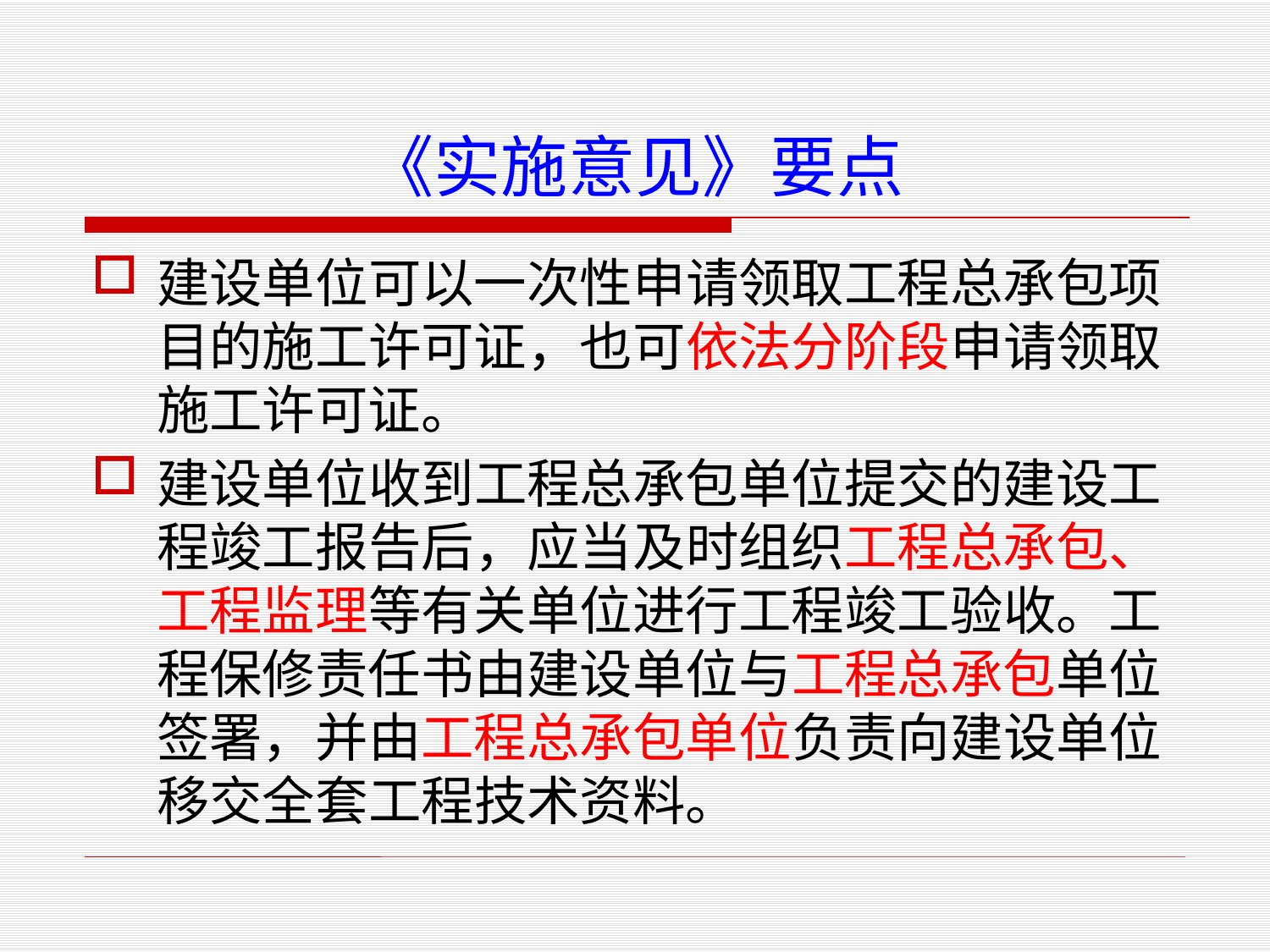

# 《实施意见》要点
建设单位可以一次性申请领取工程总承包项目的施工许可证，也可依法分阶段申请领取施工许可证。
建设单位收到工程总承包单位提交的建设工程竣工报告后，应当及时组织工程总承包、工程监理等有关单位进行工程竣工验收。工程保修责任书由建设单位与工程总承包单位签署，并由工程总承包单位负责向建设单位移交全套工程技术资料。